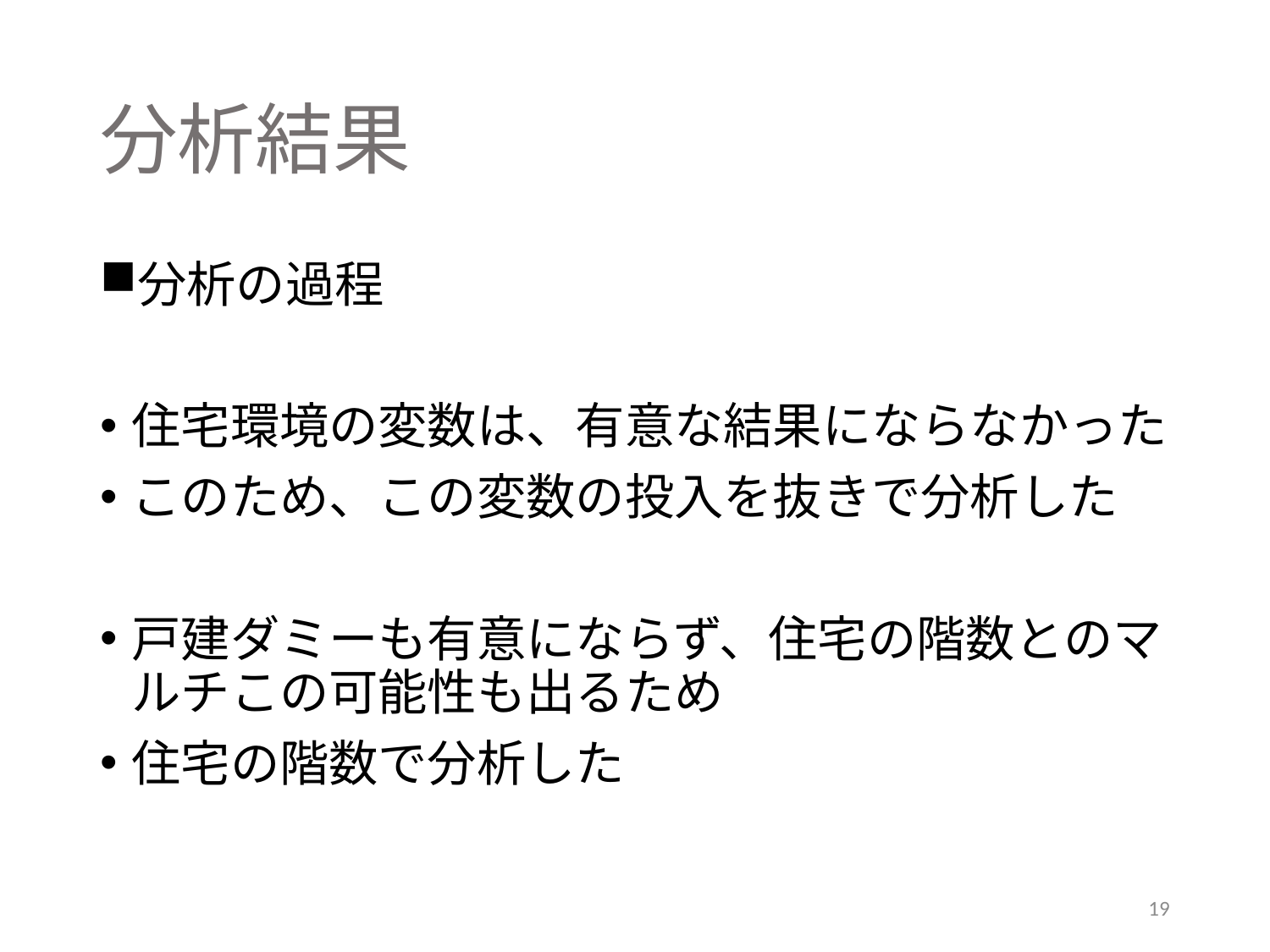

# 分析結果
分析の過程

住宅環境の変数は、有意な結果にならなかった
このため、この変数の投入を抜きで分析した

戸建ダミーも有意にならず、住宅の階数とのマルチこの可能性も出るため
住宅の階数で分析した
19